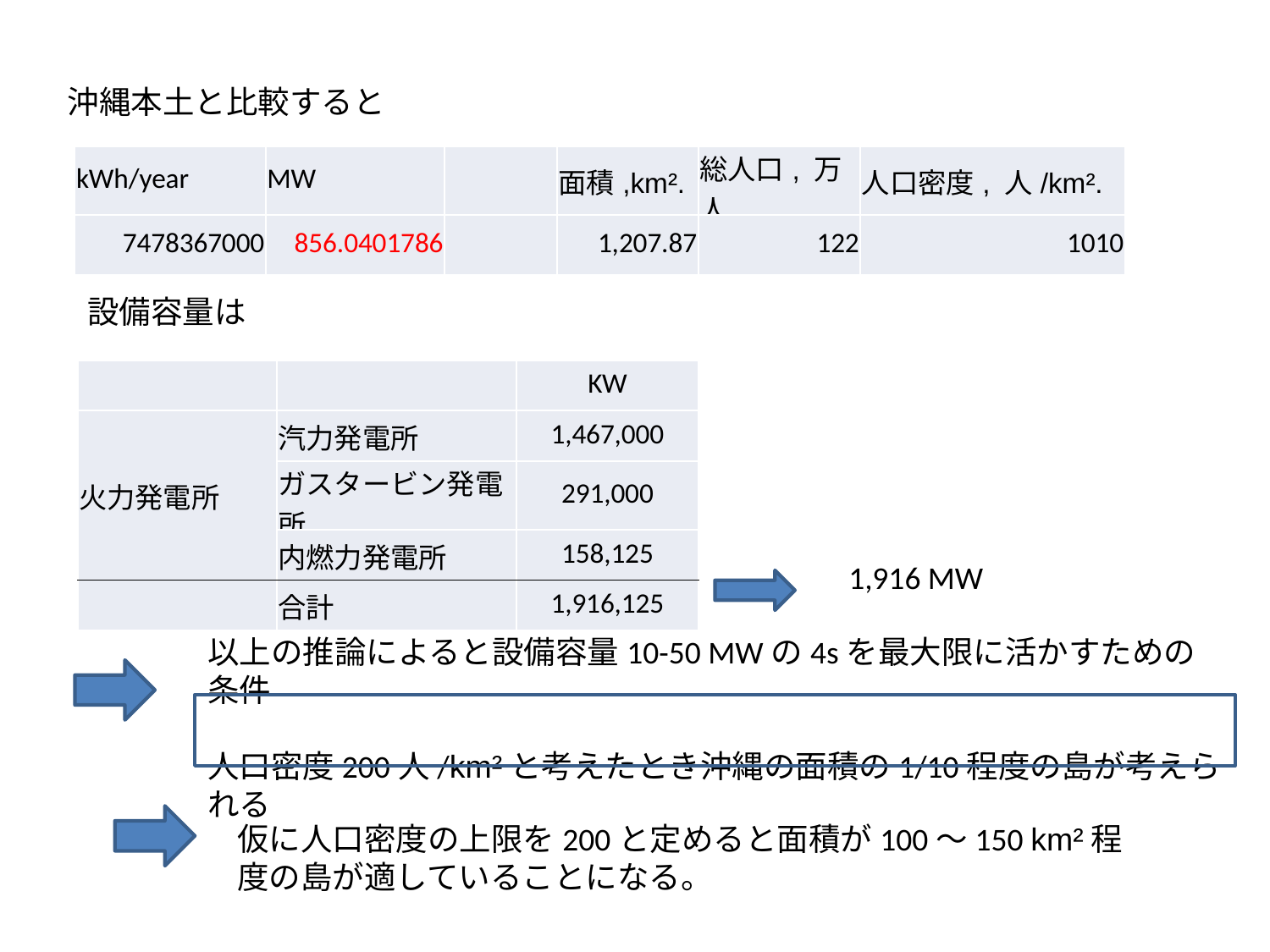

沖縄本土と比較すると
| kWh/year | MW |  | 面積,km². | 総人口, 万人 | 人口密度, 人/km². |
| --- | --- | --- | --- | --- | --- |
| 7478367000 | 856.0401786 |  | 1,207.87 | 122 | 1010 |
設備容量は
|  |  | KW |
| --- | --- | --- |
| 火力発電所 | 汽力発電所 | 1,467,000 |
|  | ガスタービン発電所 | 291,000 |
|  | 内燃力発電所 | 158,125 |
|  | 合計 | 1,916,125 |
1,916 MW

以上の推論によると設備容量10-50 MWの4sを最大限に活かすための条件

人口密度200人/km²と考えたとき沖縄の面積の1/10程度の島が考えられる

仮に人口密度の上限を200と定めると面積が100～150 km²程度の島が適していることになる。